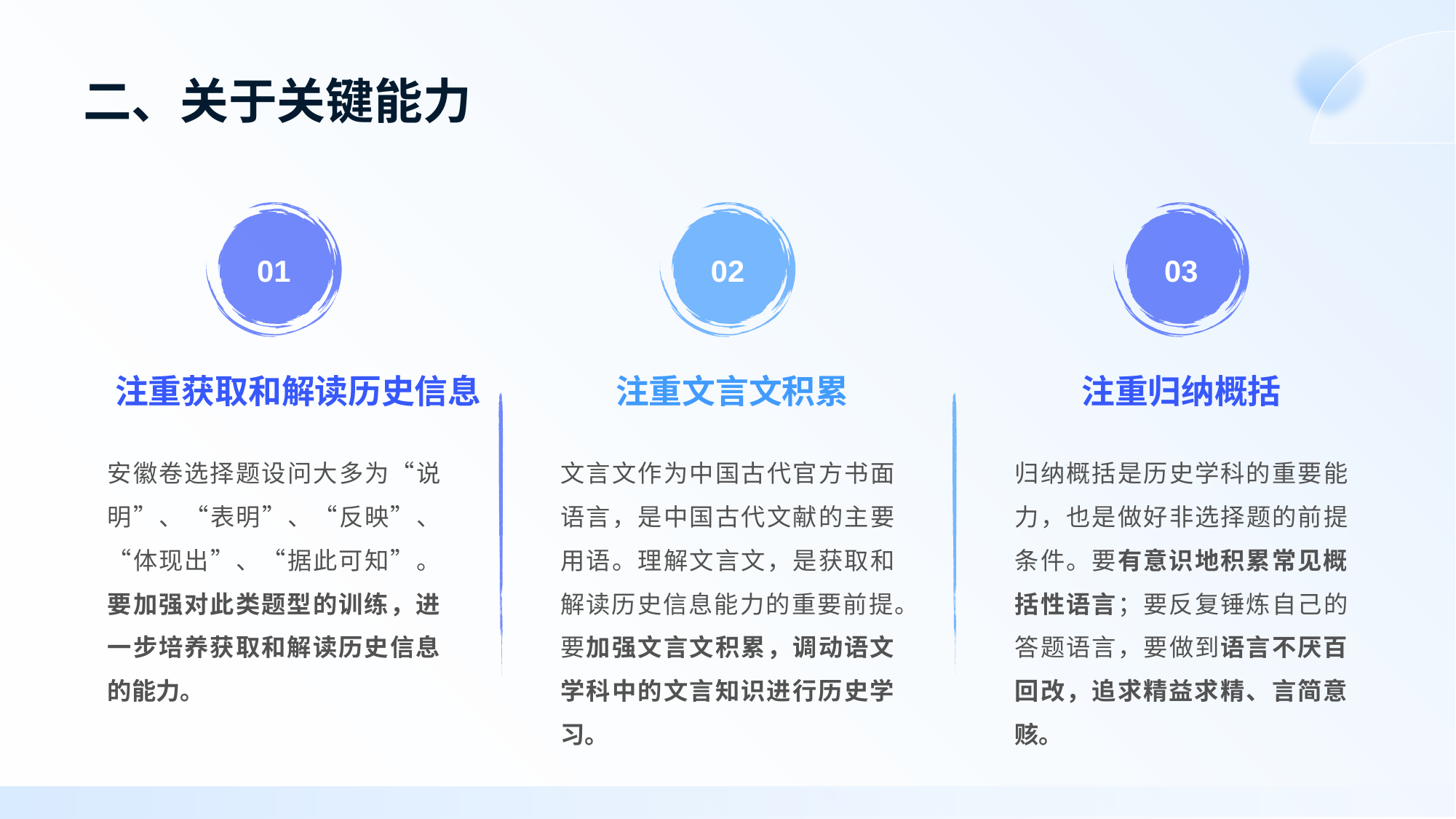

# 二、关于关键能力
01
02
03
注重获取和解读历史信息
注重文言文积累
注重归纳概括

安徽卷选择题设问大多为“说明”、“表明”、“反映”、“体现出”、“据此可知”。要加强对此类题型的训练，进一步培养获取和解读历史信息的能力。
文言文作为中国古代官方书面语言，是中国古代文献的主要用语。理解文言文，是获取和解读历史信息能力的重要前提。要加强文言文积累，调动语文学科中的文言知识进行历史学习。
归纳概括是历史学科的重要能力，也是做好非选择题的前提条件。要有意识地积累常见概括性语言；要反复锤炼自己的答题语言，要做到语言不厌百回改，追求精益求精、言简意赅。